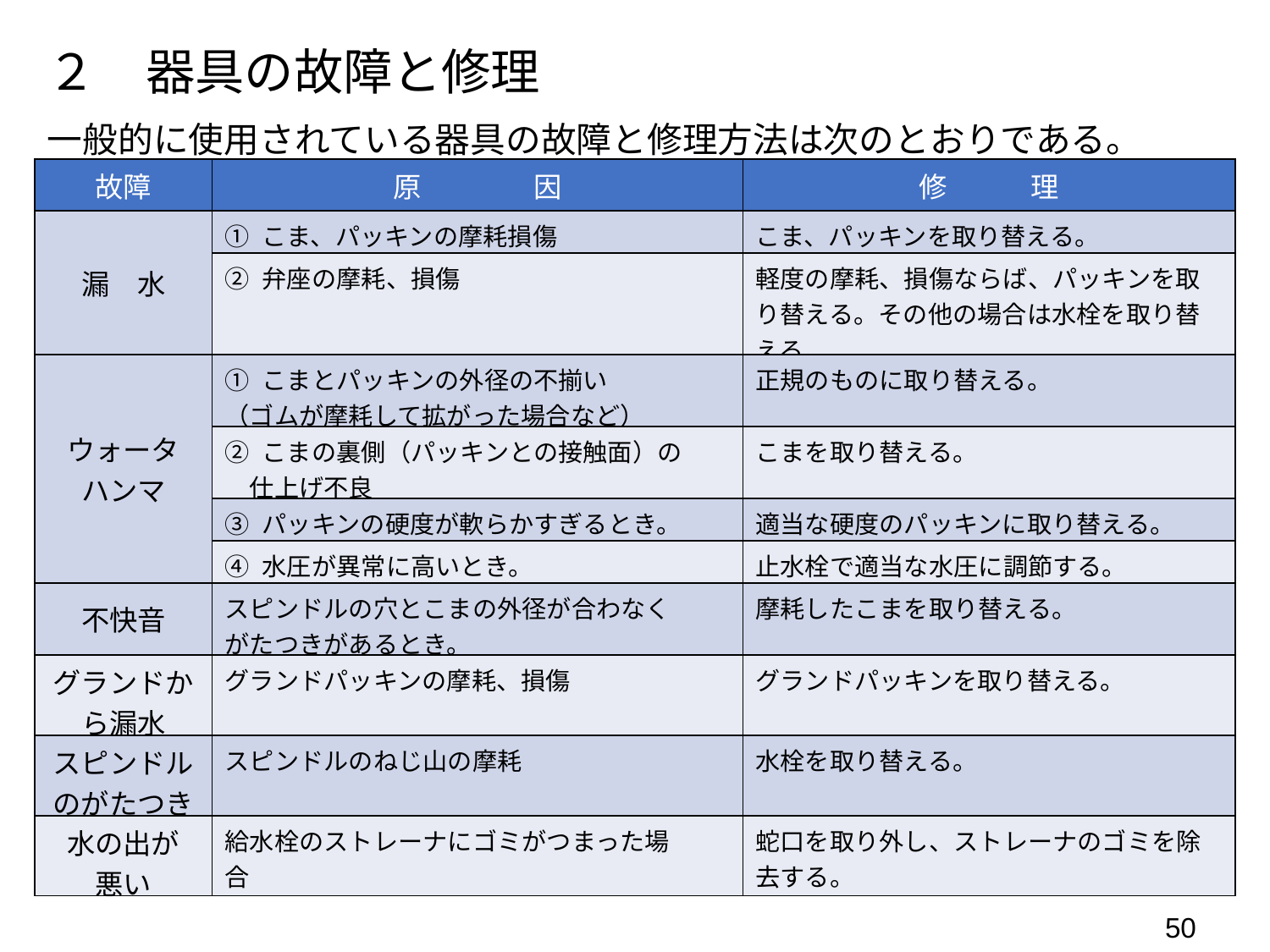

２　器具の故障と修理
一般的に使用されている器具の故障と修理方法は次のとおりである。
| 故障 | 原　　　　因 | 修　　　理 |
| --- | --- | --- |
| 漏　水 | ① こま、パッキンの摩耗損傷 | こま、パッキンを取り替える。 |
|  | ② 弁座の摩耗、損傷 | 軽度の摩耗、損傷ならば、パッキンを取り替える。その他の場合は水栓を取り替える。 |
| ウォータ ハンマ | ① こまとパッキンの外径の不揃い （ゴムが摩耗して拡がった場合など） | 正規のものに取り替える。 |
|  | ② こまの裏側（パッキンとの接触面）の 　仕上げ不良 | こまを取り替える。 |
|  | ③ パッキンの硬度が軟らかすぎるとき。 | 適当な硬度のパッキンに取り替える。 |
|  | ④ 水圧が異常に高いとき。 | 止水栓で適当な水圧に調節する。 |
| 不快音 | スピンドルの穴とこまの外径が合わなく がたつきがあるとき。 | 摩耗したこまを取り替える。 |
| グランドから漏水 | グランドパッキンの摩耗、損傷 | グランドパッキンを取り替える。 |
| スピンドルのがたつき | スピンドルのねじ山の摩耗 | 水栓を取り替える。 |
| 水の出が 悪い | 給水栓のストレーナにゴミがつまった場 合 | 蛇口を取り外し、ストレーナのゴミを除去する。 |
50